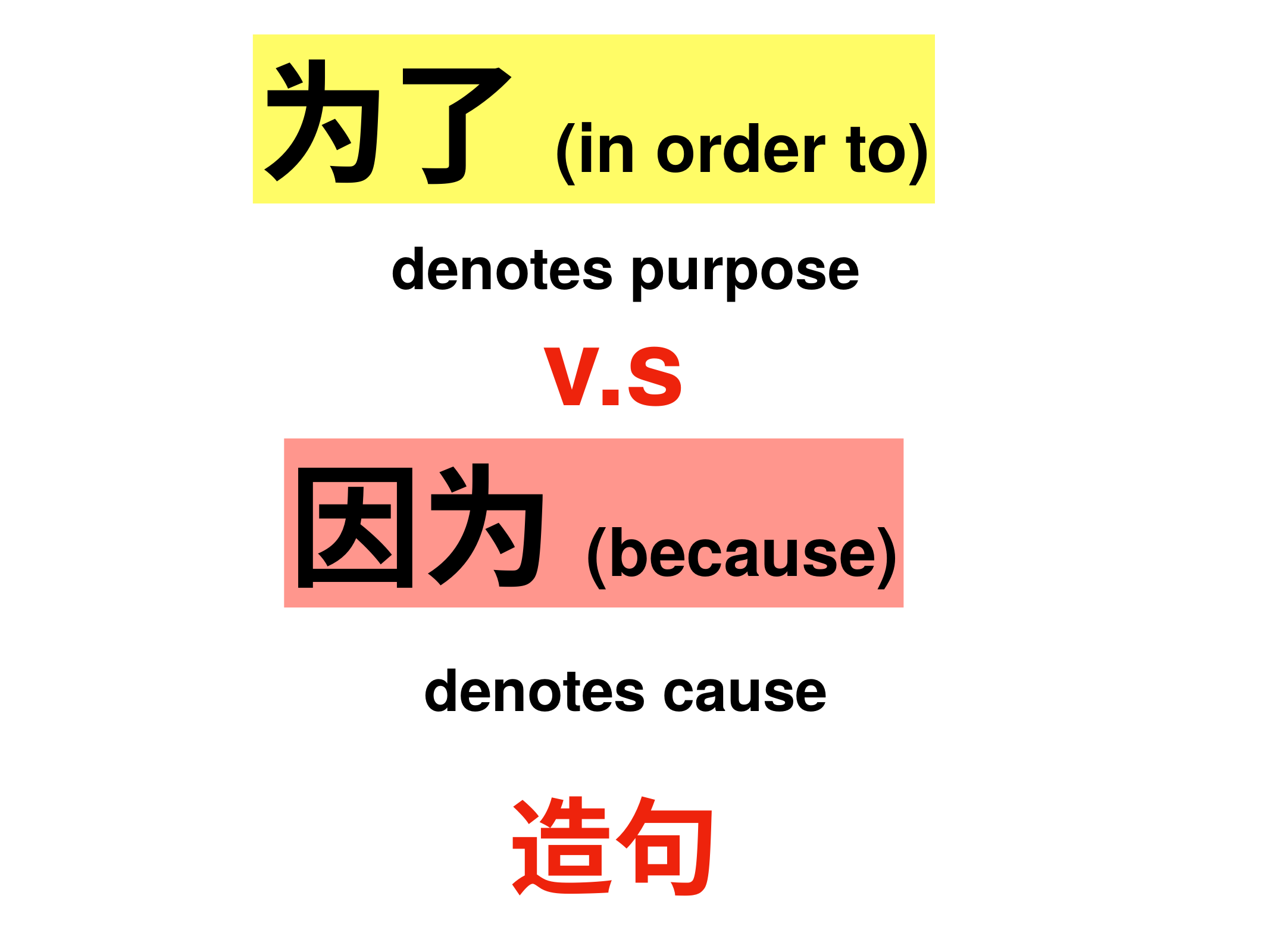

为了(in order to)
denotes purpose
v.s
因为(because)
denotes cause
造句